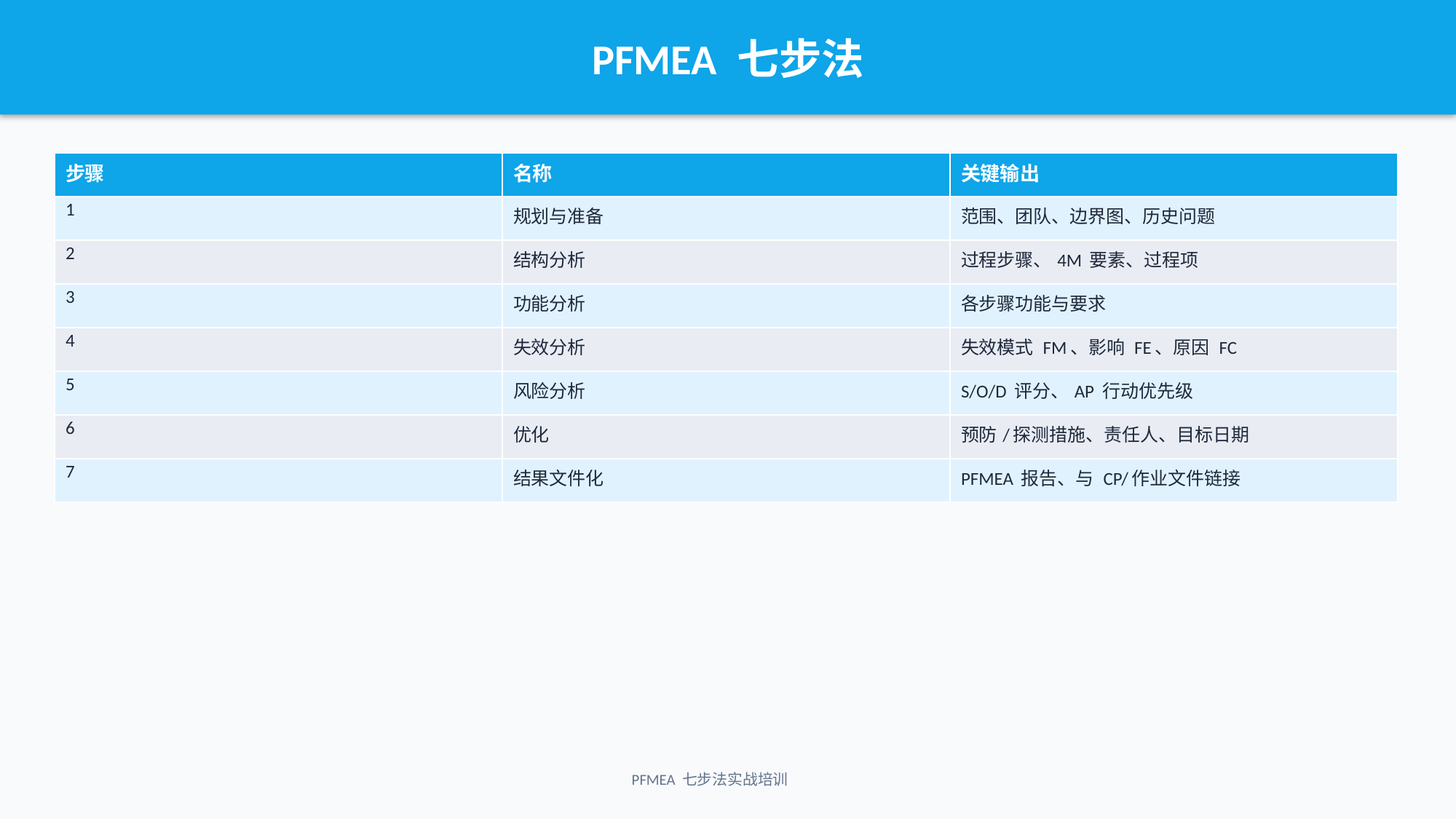

PFMEA 七步法
| 步骤 | 名称 | 关键输出 |
| --- | --- | --- |
| 1 | 规划与准备 | 范围、团队、边界图、历史问题 |
| 2 | 结构分析 | 过程步骤、4M 要素、过程项 |
| 3 | 功能分析 | 各步骤功能与要求 |
| 4 | 失效分析 | 失效模式 FM、影响 FE、原因 FC |
| 5 | 风险分析 | S/O/D 评分、AP 行动优先级 |
| 6 | 优化 | 预防/探测措施、责任人、目标日期 |
| 7 | 结果文件化 | PFMEA 报告、与 CP/作业文件链接 |
PFMEA 七步法实战培训